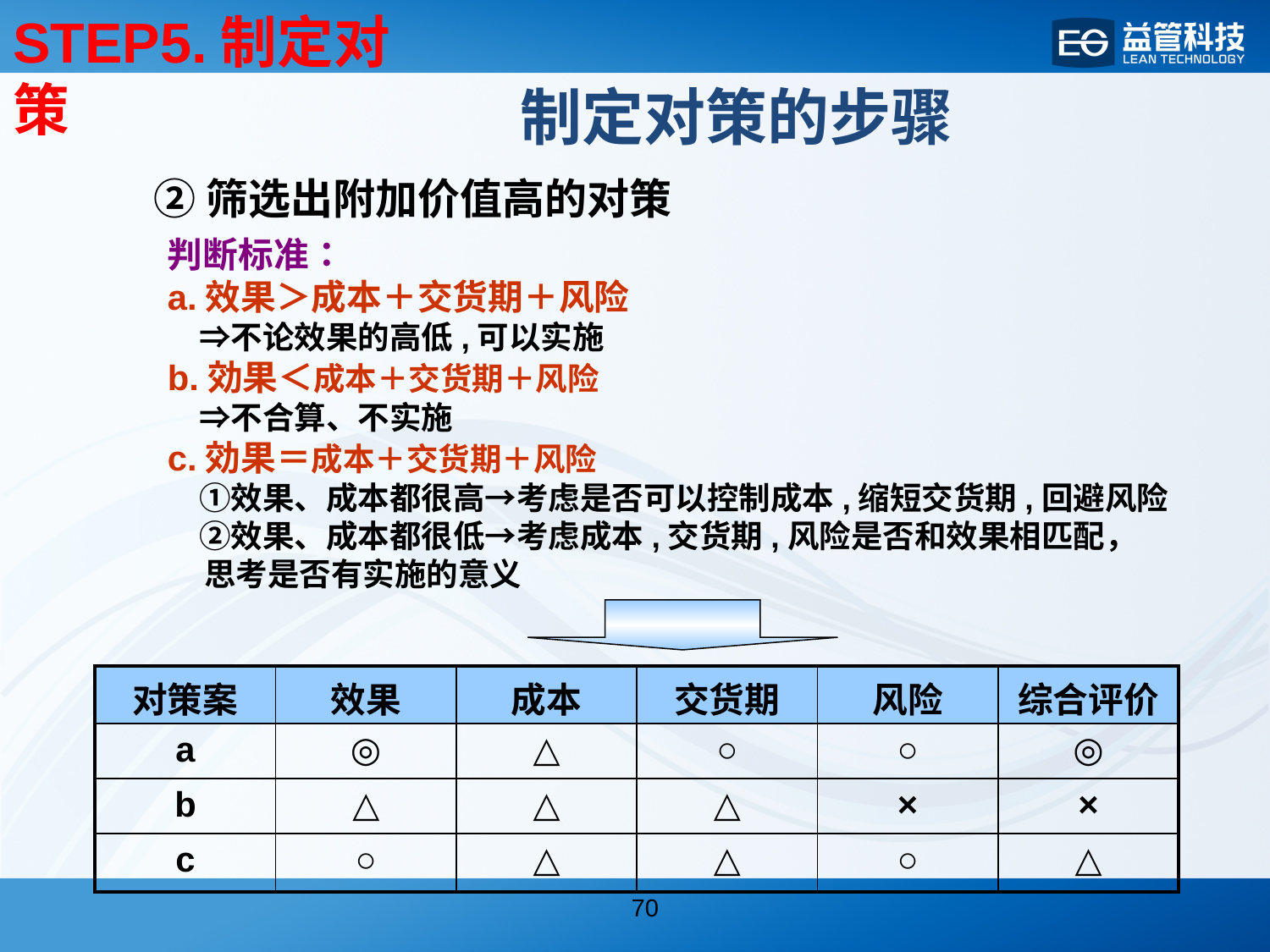

STEP5.制定对策
制定对策的步骤
②筛选出附加价值高的对策
判断标准：
a.效果＞成本＋交货期＋风险
　⇒不论效果的高低,可以实施
b.効果＜成本＋交货期＋风险
　⇒不合算、不实施
c.効果＝成本＋交货期＋风险
　①效果、成本都很高→考虑是否可以控制成本,缩短交货期,回避风险
　②效果、成本都很低→考虑成本,交货期,风险是否和效果相匹配，
    思考是否有实施的意义

| 对策案 | 效果 | 成本 | 交货期 | 风险 | 综合评价 |
| --- | --- | --- | --- | --- | --- |
| a | ◎ | △ | ○ | ○ | ◎ |
| b | △ | △ | △ | × | × |
| c | ○ | △ | △ | ○ | △ |